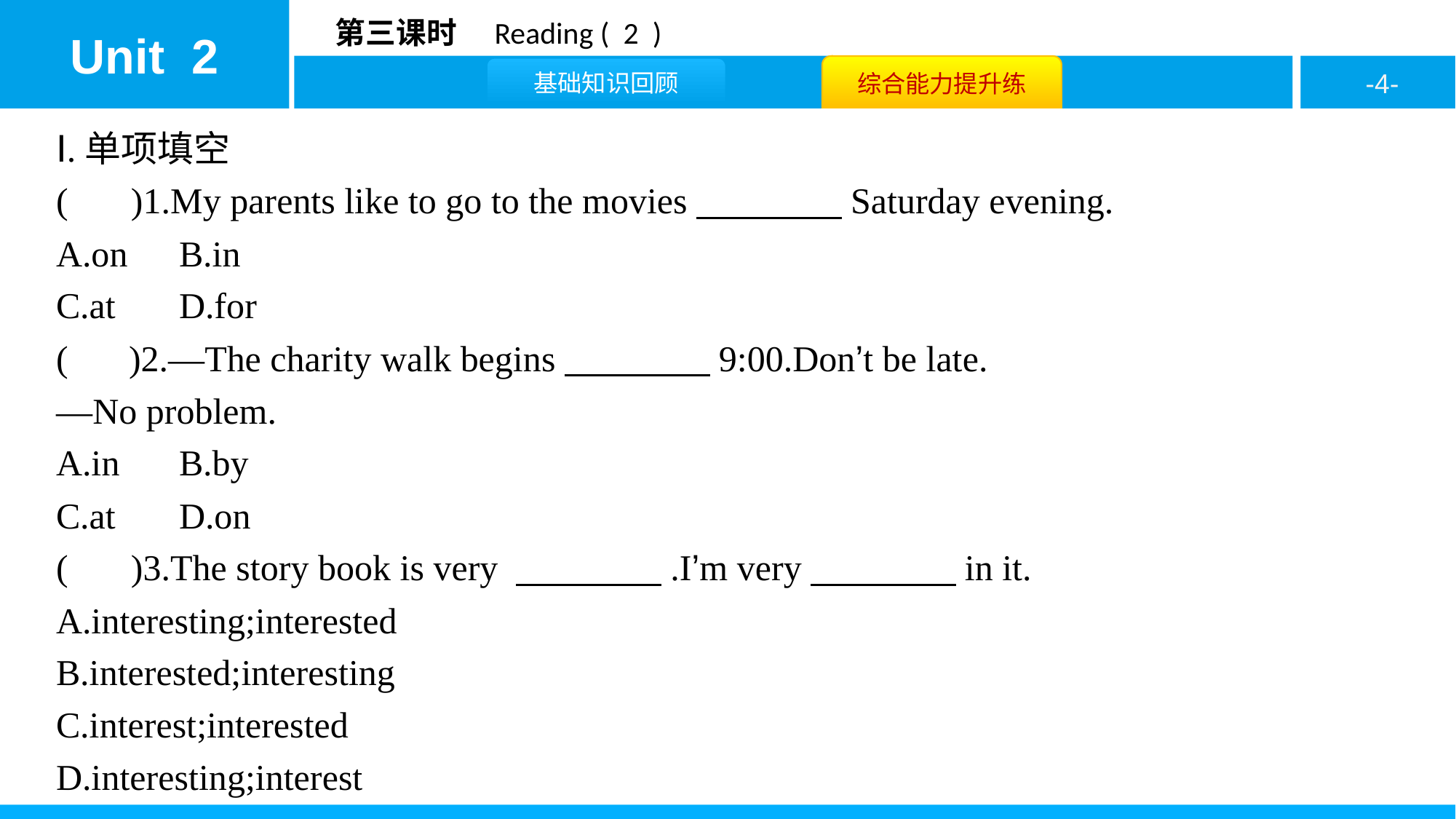

Ⅰ.单项填空
(  A  )1.My parents like to go to the movies　　　　Saturday evening.
A.on	B.in
C.at	D.for
(  C  )2.—The charity walk begins　　　　9:00.Don’t be late.
—No problem.
A.in	B.by
C.at	D.on
(  A  )3.The story book is very 　　　　.I’m very　　　　in it.
A.interesting;interested
B.interested;interesting
C.interest;interested
D.interesting;interest